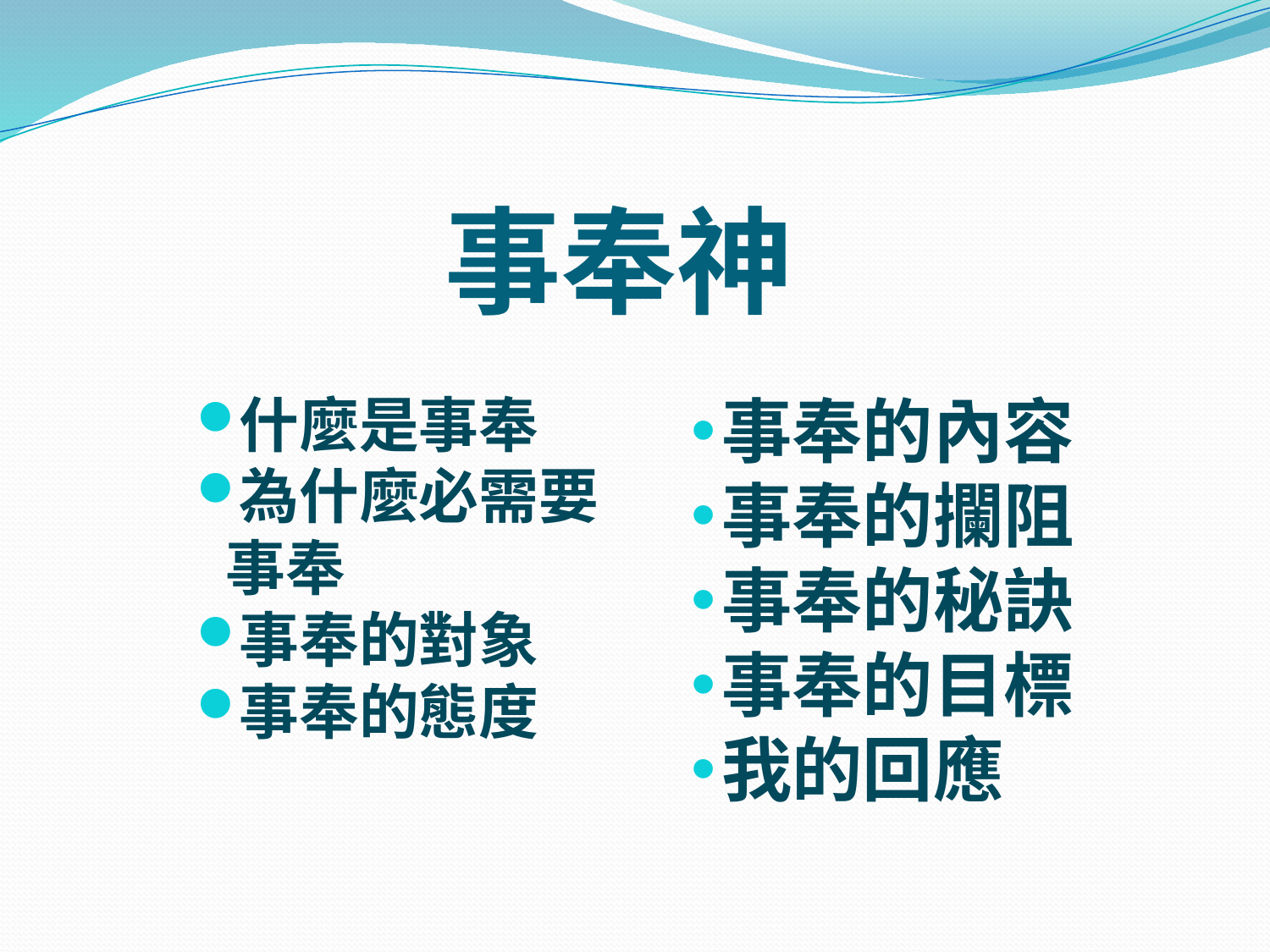

# 事奉神
什麼是事奉
為什麼必需要事奉
事奉的對象
事奉的態度

事奉的內容
事奉的攔阻
事奉的秘訣
事奉的目標
我的回應